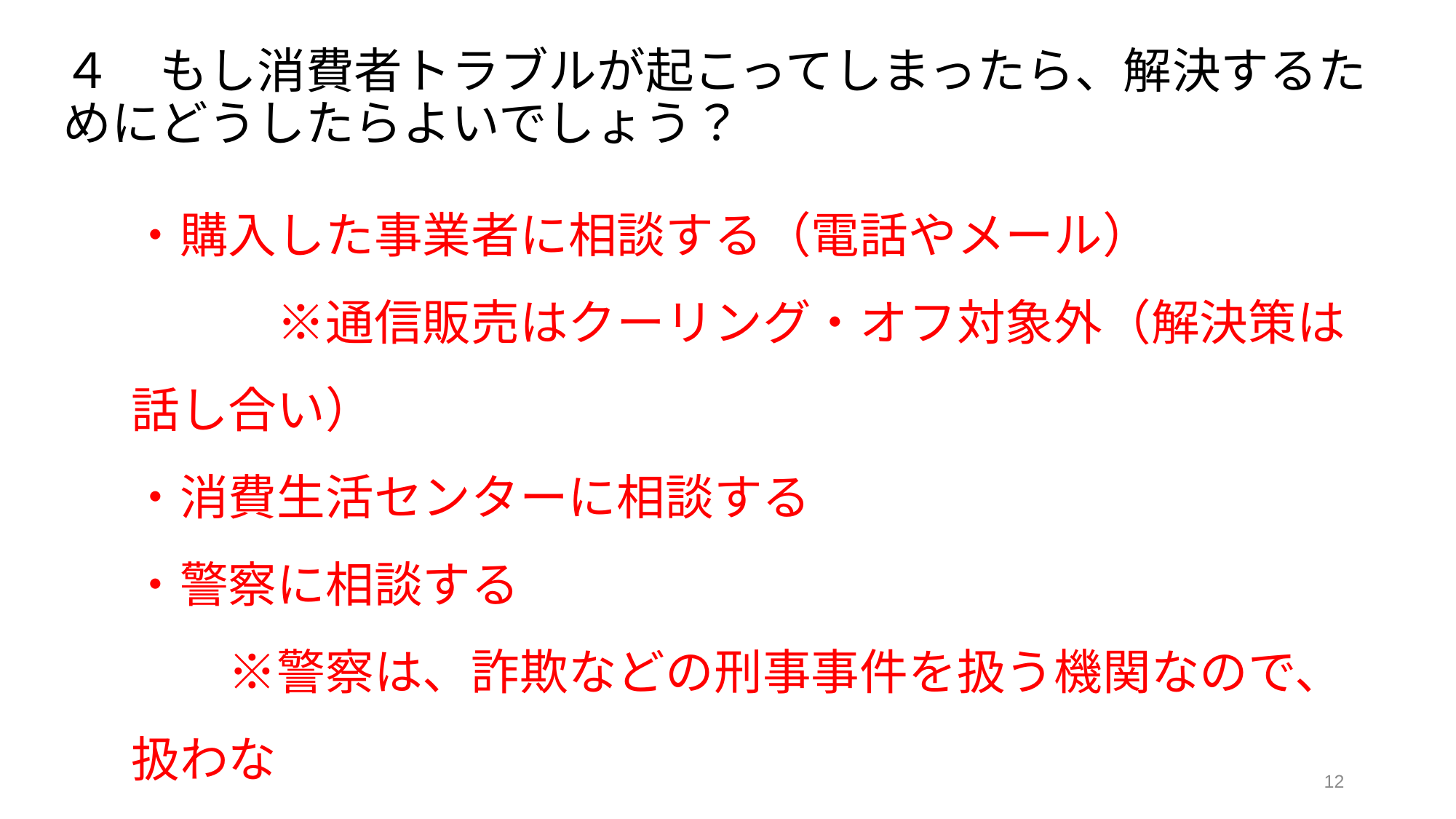

４　もし消費者トラブルが起こってしまったら、解決するためにどうしたらよいでしょう？
・購入した事業者に相談する（電話やメール）
　　　※通信販売はクーリング・オフ対象外（解決策は話し合い）
・消費生活センターに相談する
・警察に相談する
　　※警察は、詐欺などの刑事事件を扱う機関なので、扱わな
　　　　い可能性もあり

12